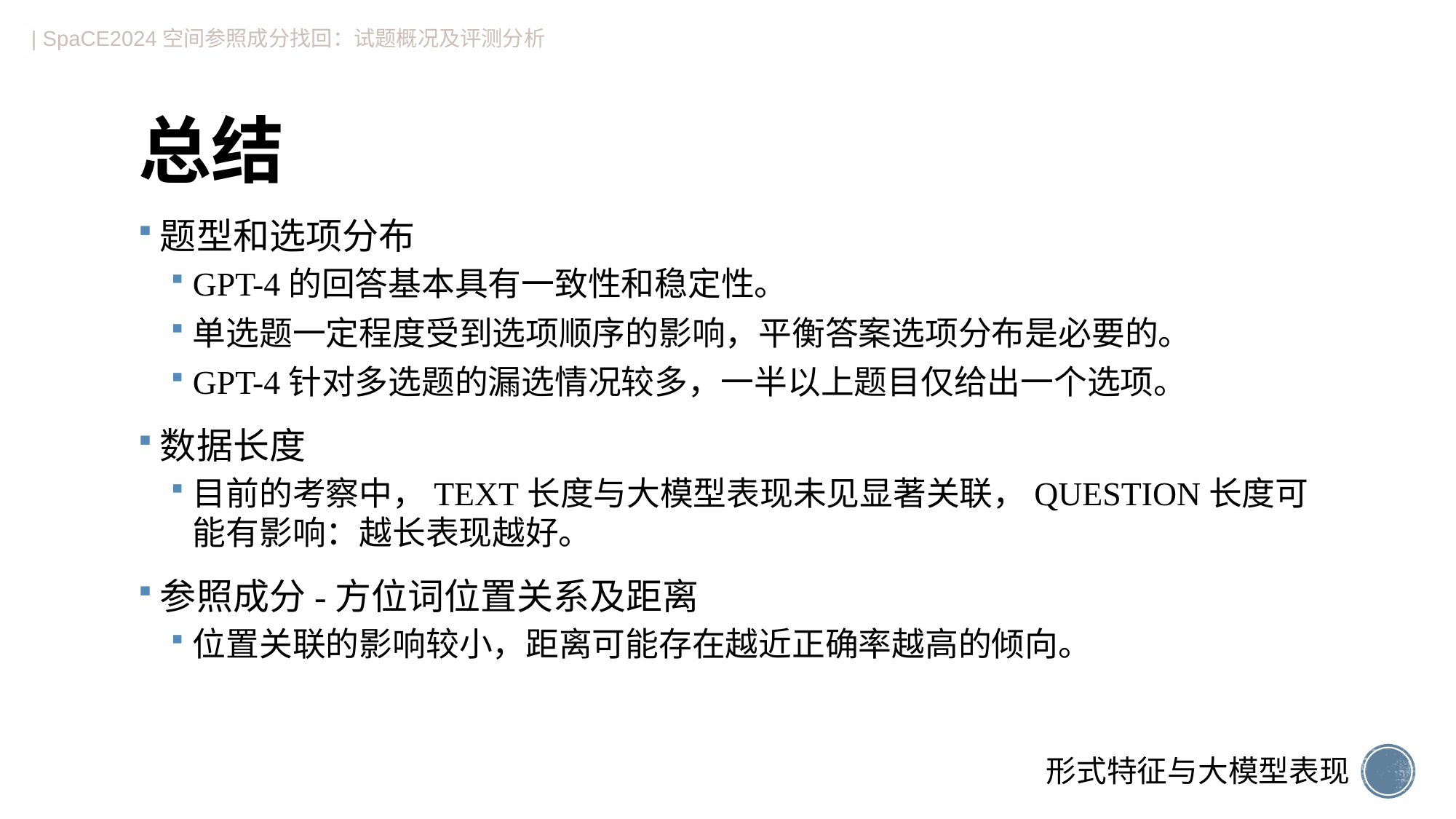

| SpaCE2024空间参照成分找回：试题概况及评测分析
# 总结
题型和选项分布
GPT-4的回答基本具有一致性和稳定性。
单选题一定程度受到选项顺序的影响，平衡答案选项分布是必要的。
GPT-4针对多选题的漏选情况较多，一半以上题目仅给出一个选项。
数据长度
目前的考察中，TEXT长度与大模型表现未见显著关联，QUESTION长度可能有影响：越长表现越好。
参照成分-方位词位置关系及距离
位置关联的影响较小，距离可能存在越近正确率越高的倾向。
形式特征与大模型表现